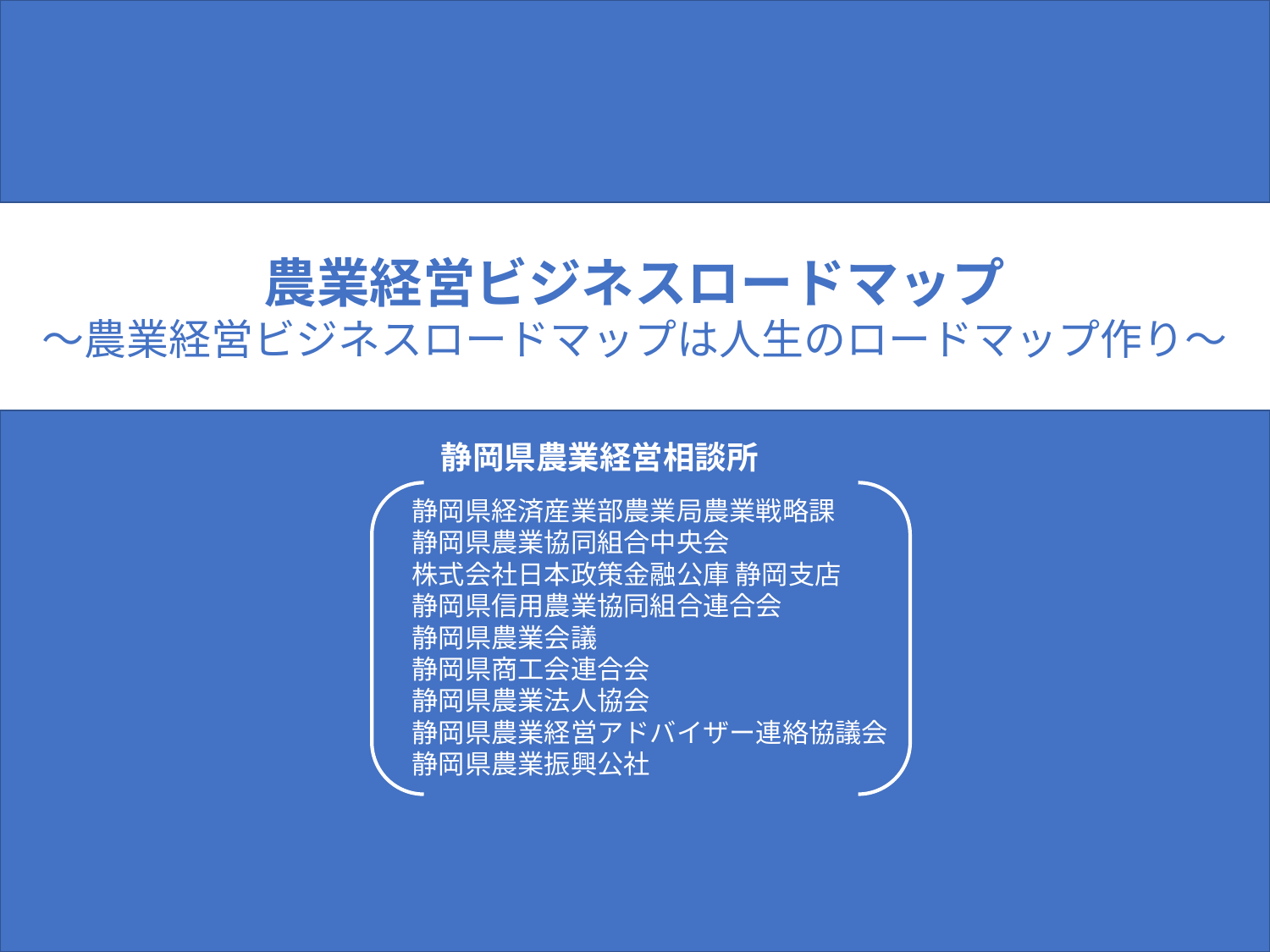

農業経営ビジネスロードマップ
～農業経営ビジネスロードマップは人生のロードマップ作り～
静岡県農業経営相談所

静岡県経済産業部農業局農業戦略課
静岡県農業協同組合中央会
株式会社日本政策金融公庫 静岡支店
静岡県信用農業協同組合連合会
静岡県農業会議
静岡県商工会連合会
静岡県農業法人協会
静岡県農業経営アドバイザー連絡協議会
静岡県農業振興公社